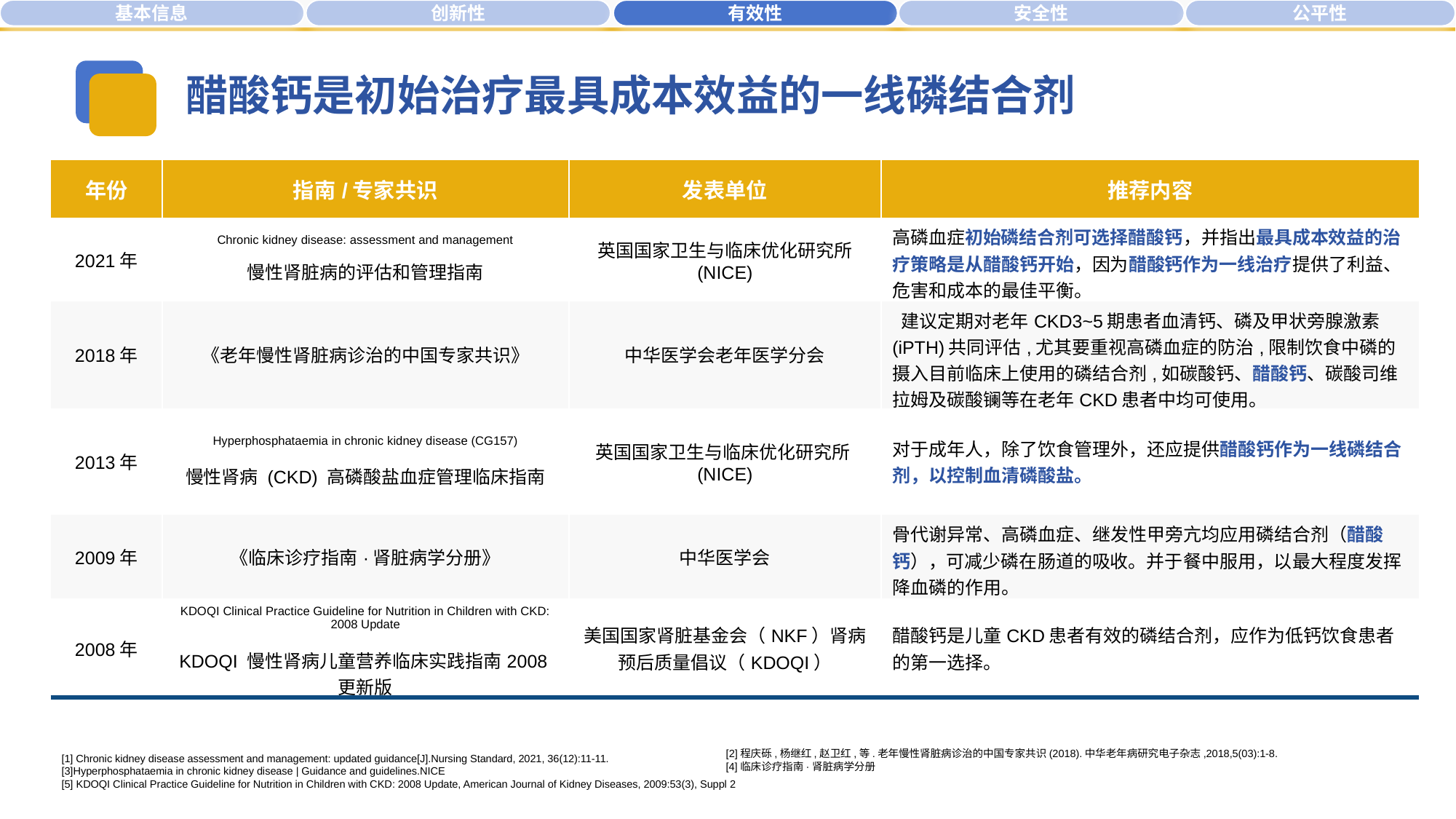

基本信息
公平性

创新性
有效性
安全性

醋酸钙是初始治疗最具成本效益的一线磷结合剂
| 年份 | 指南/专家共识 | 发表单位 | 推荐内容 |
| --- | --- | --- | --- |
| 2021年 | Chronic kidney disease: assessment and management 慢性肾脏病的评估和管理指南 | 英国国家卫生与临床优化研究所 (NICE) | 高磷血症初始磷结合剂可选择醋酸钙，并指出最具成本效益的治疗策略是从醋酸钙开始，因为醋酸钙作为一线治疗提供了利益、危害和成本的最佳平衡。 |
| 2018年 | 《老年慢性肾脏病诊治的中国专家共识》 | 中华医学会老年医学分会 | 建议定期对老年CKD3~5期患者血清钙、磷及甲状旁腺激素(iPTH)共同评估,尤其要重视高磷血症的防治,限制饮食中磷的摄入目前临床上使用的磷结合剂,如碳酸钙、醋酸钙、碳酸司维拉姆及碳酸镧等在老年CKD患者中均可使用。 |
| 2013年 | Hyperphosphataemia in chronic kidney disease (CG157) 慢性肾病 (CKD) 高磷酸盐血症管理临床指南 | 英国国家卫生与临床优化研究所 (NICE) | 对于成年人，除了饮食管理外，还应提供醋酸钙作为一线磷结合剂，以控制血清磷酸盐。 |
| 2009年 | 《临床诊疗指南·肾脏病学分册》 | 中华医学会 | 骨代谢异常、高磷血症、继发性甲旁亢均应用磷结合剂（醋酸钙），可减少磷在肠道的吸收。并于餐中服用，以最大程度发挥降血磷的作用。 |
| 2008年 | KDOQI Clinical Practice Guideline for Nutrition in Children with CKD: 2008 Update KDOQI 慢性肾病儿童营养临床实践指南2008更新版 | 美国国家肾脏基金会（NKF）肾病预后质量倡议（KDOQI） | 醋酸钙是儿童CKD患者有效的磷结合剂，应作为低钙饮食患者的第一选择。 |
[2]程庆砾,杨继红,赵卫红,等.老年慢性肾脏病诊治的中国专家共识(2018).中华老年病研究电子杂志,2018,5(03):1-8.
[4]临床诊疗指南·肾脏病学分册
[1] Chronic kidney disease assessment and management: updated guidance[J].Nursing Standard, 2021, 36(12):11-11.
[3]Hyperphosphataemia in chronic kidney disease | Guidance and guidelines.NICE
[5] KDOQI Clinical Practice Guideline for Nutrition in Children with CKD: 2008 Update, American Journal of Kidney Diseases, 2009:53(3), Suppl 2